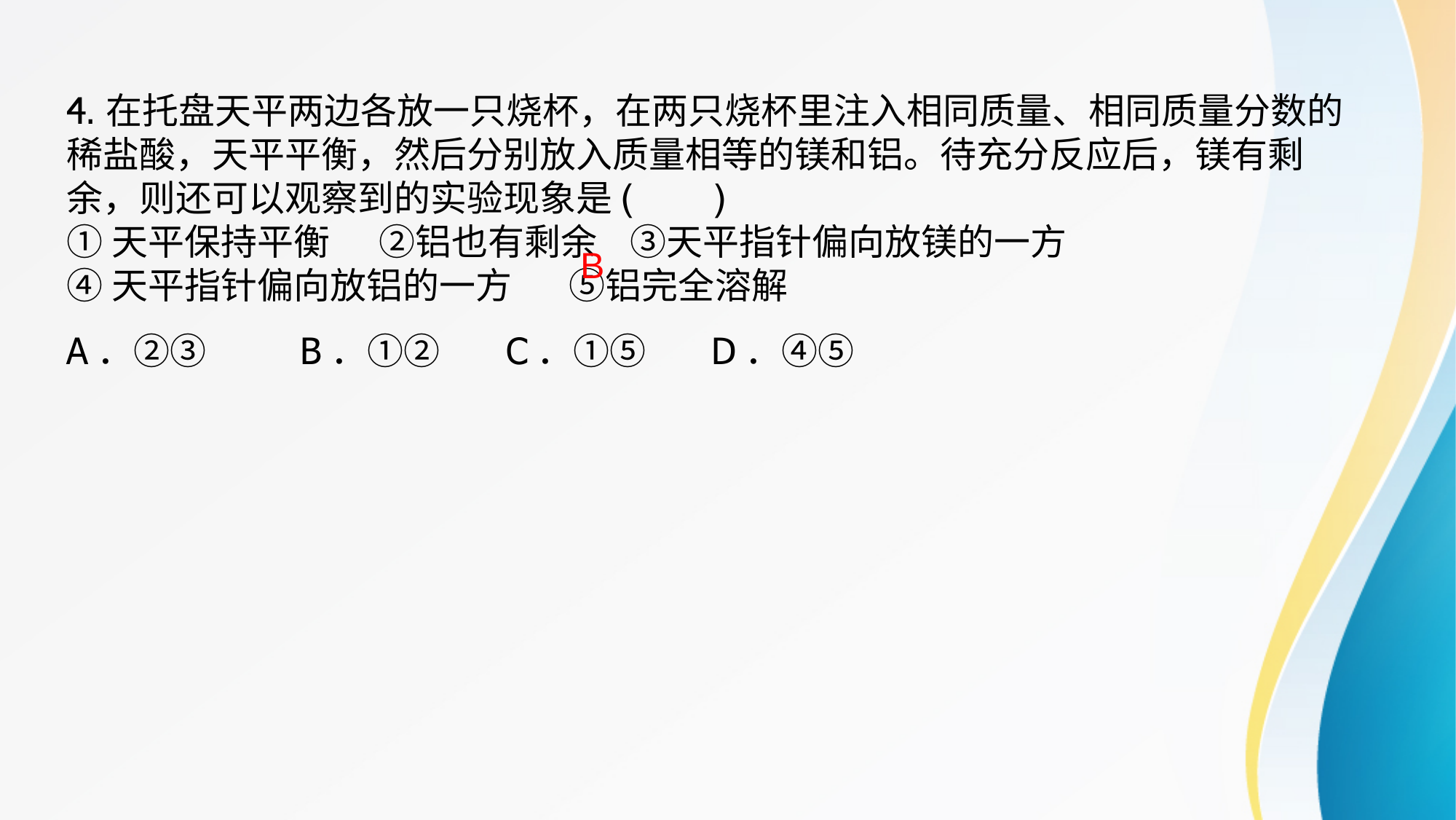

4.在托盘天平两边各放一只烧杯，在两只烧杯里注入相同质量、相同质量分数的稀盐酸，天平平衡，然后分别放入质量相等的镁和铝。待充分反应后，镁有剩余，则还可以观察到的实验现象是(       ) ①天平保持平衡      ②铝也有剩余    ③天平指针偏向放镁的一方     ④天平指针偏向放铝的一方       ⑤铝完全溶解A．②③      　B．①②       C．①⑤       D．④⑤
B